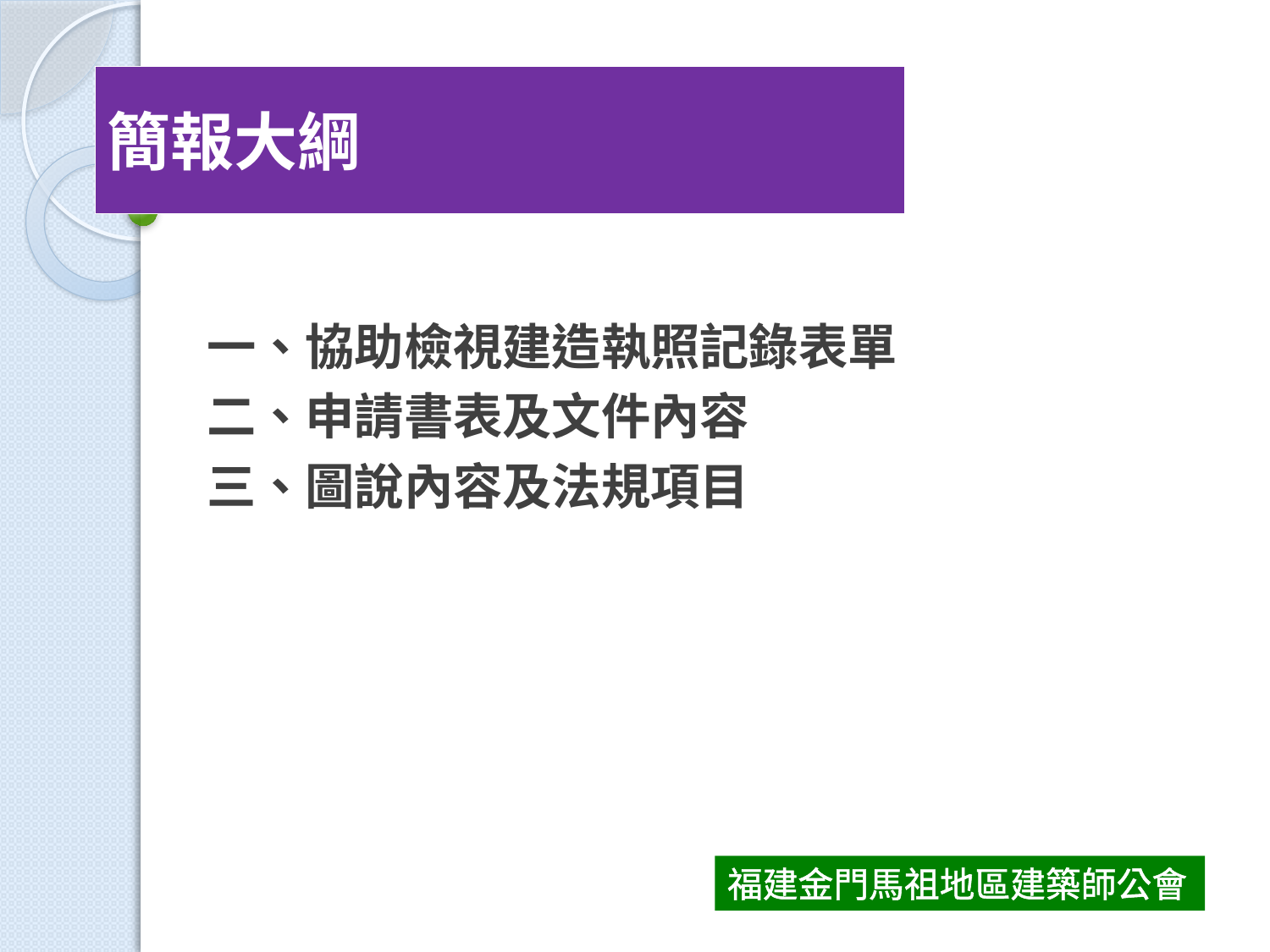

簡報大綱

   一、協助檢視建造執照記錄表單
   二、申請書表及文件內容
   三、圖說內容及法規項目
福建金門馬祖地區建築師公會